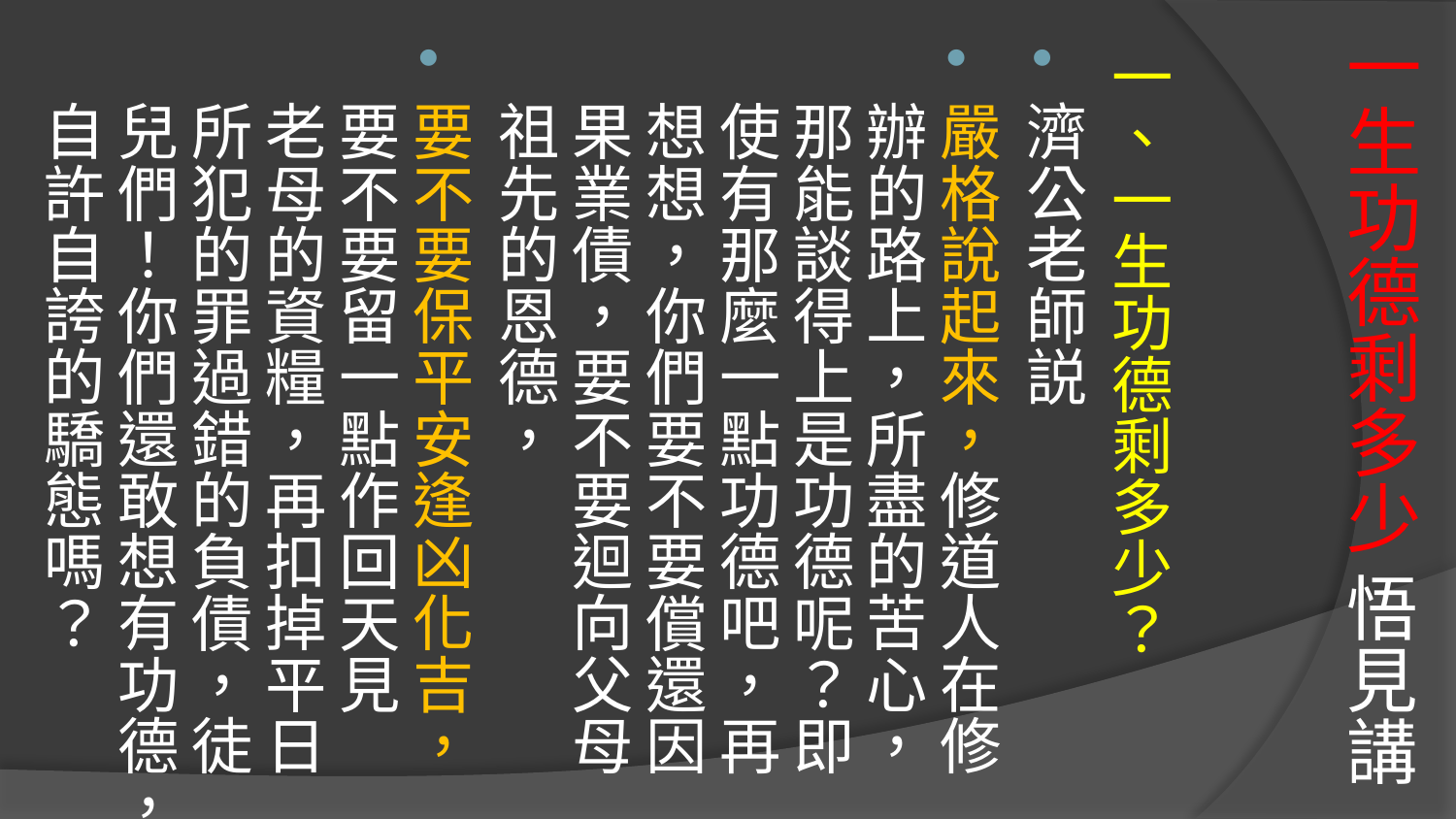

# 一生功德剩多少 悟見講
一、一生功德剩多少？
濟公老師説
嚴格說起來，修道人在修辦的路上，所盡的苦心，那能談得上是功德呢？即使有那麼一點功德吧，再想想，你們要不要償還因果業債，要不要迴向父母祖先的恩德，
要不要保平安逢凶化吉，要不要留一點作回天見　老母的資糧，再扣掉平日所犯的罪過錯的負債，徒兒們！你們還敢想有功德，自許自誇的驕態嗎？